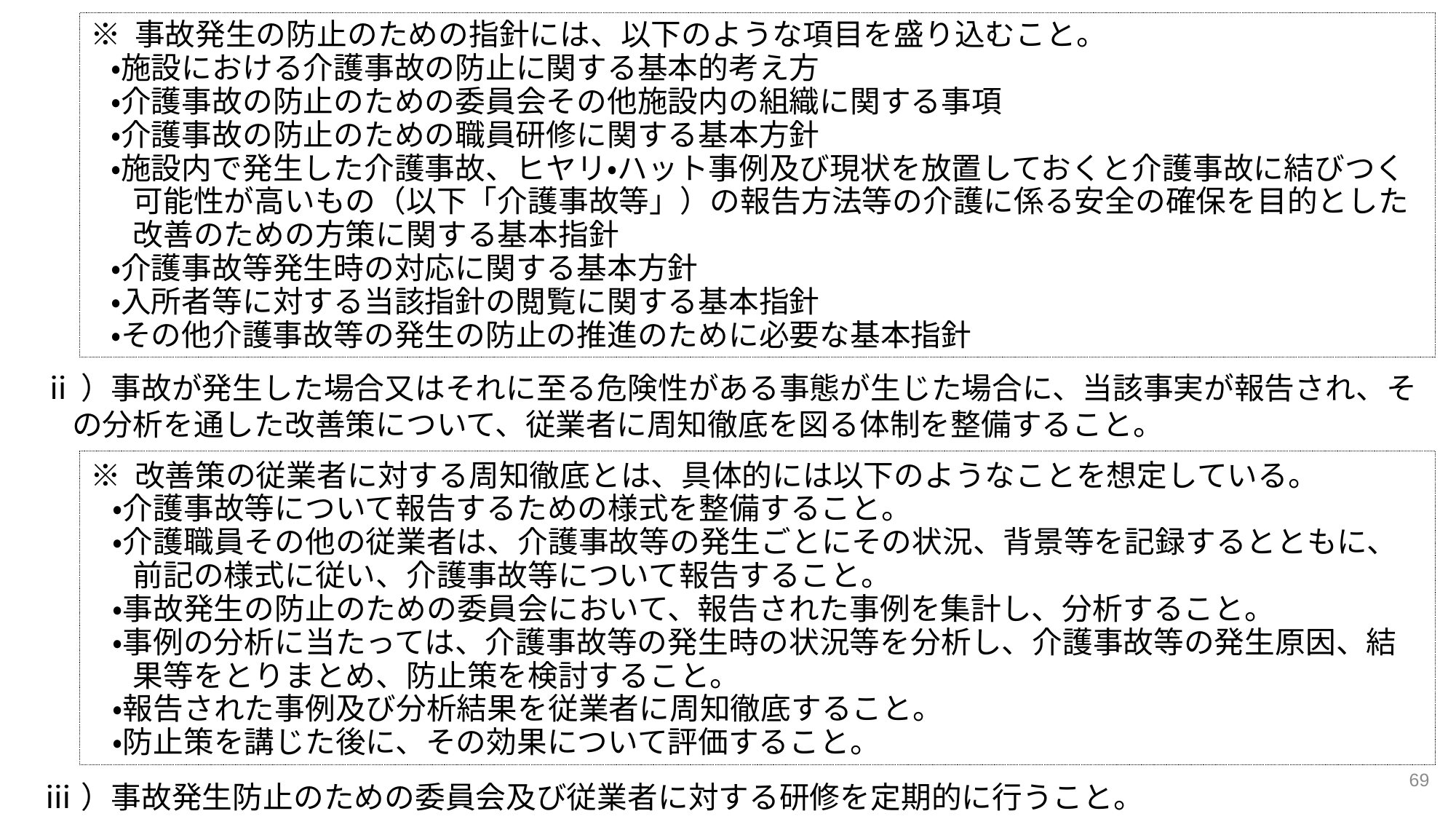

※ 事故発生の防止のための指針には、以下のような項目を盛り込むこと。
・施設における介護事故の防止に関する基本的考え方
・介護事故の防止のための委員会その他施設内の組織に関する事項
・介護事故の防止のための職員研修に関する基本方針
・施設内で発生した介護事故、ヒヤリ・ハット事例及び現状を放置しておくと介護事故に結びつく可能性が高いもの（以下「介護事故等」）の報告方法等の介護に係る安全の確保を目的とした改善のための方策に関する基本指針
・介護事故等発生時の対応に関する基本方針
・入所者等に対する当該指針の閲覧に関する基本指針
・その他介護事故等の発生の防止の推進のために必要な基本指針
ⅱ）事故が発生した場合又はそれに至る危険性がある事態が生じた場合に、当該事実が報告され、その分析を通した改善策について、従業者に周知徹底を図る体制を整備すること。

ⅲ）事故発生防止のための委員会及び従業者に対する研修を定期的に行うこと。
※ 改善策の従業者に対する周知徹底とは、具体的には以下のようなことを想定している。
・介護事故等について報告するための様式を整備すること。
・介護職員その他の従業者は、介護事故等の発生ごとにその状況、背景等を記録するとともに、前記の様式に従い、介護事故等について報告すること。
・事故発生の防止のための委員会において、報告された事例を集計し、分析すること。
・事例の分析に当たっては、介護事故等の発生時の状況等を分析し、介護事故等の発生原因、結果等をとりまとめ、防止策を検討すること。
・報告された事例及び分析結果を従業者に周知徹底すること。
・防止策を講じた後に、その効果について評価すること。
69